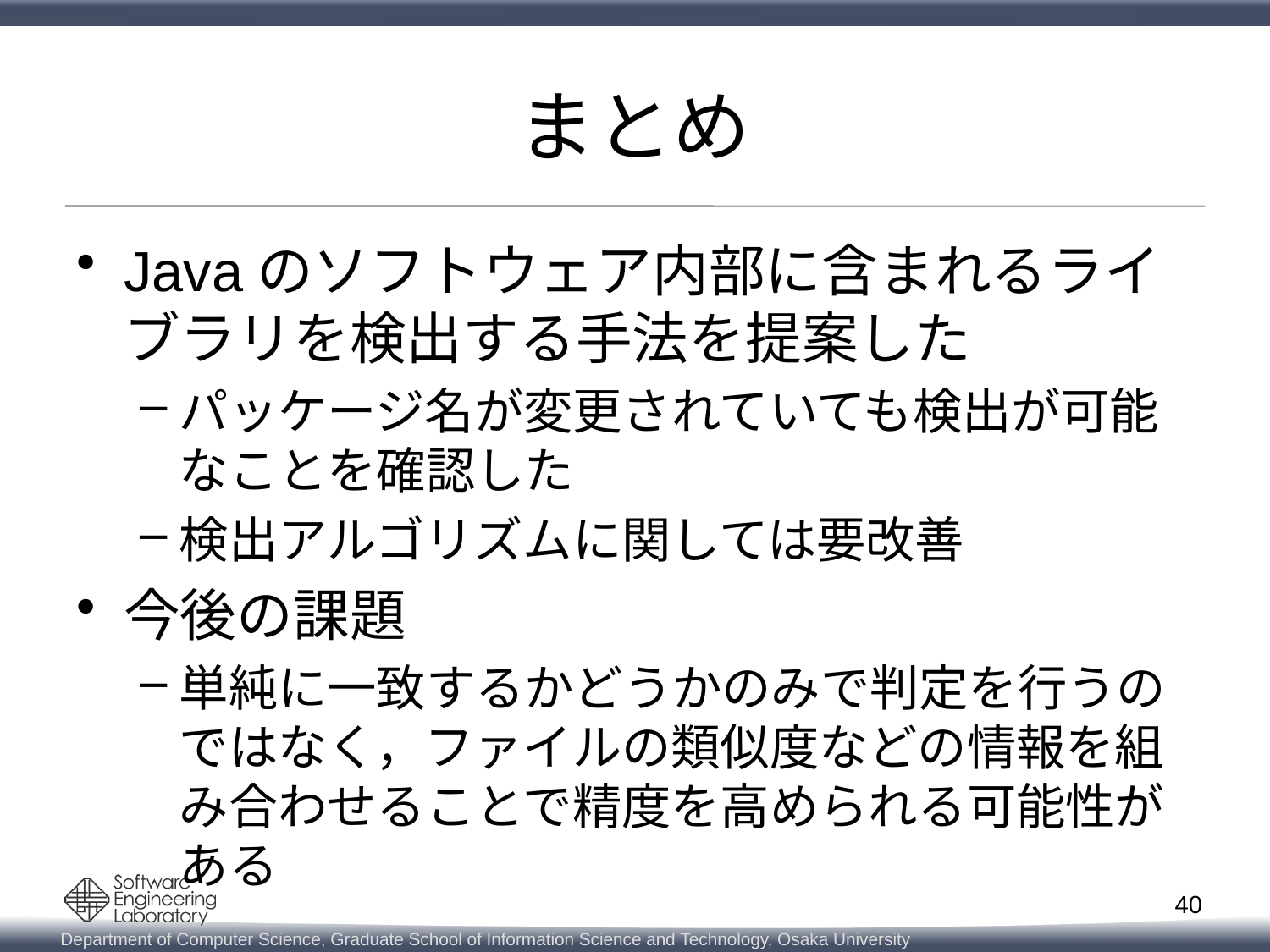

# まとめ
Javaのソフトウェア内部に含まれるライブラリを検出する手法を提案した
パッケージ名が変更されていても検出が可能なことを確認した
検出アルゴリズムに関しては要改善
今後の課題
単純に一致するかどうかのみで判定を行うのではなく，ファイルの類似度などの情報を組み合わせることで精度を高められる可能性がある
40